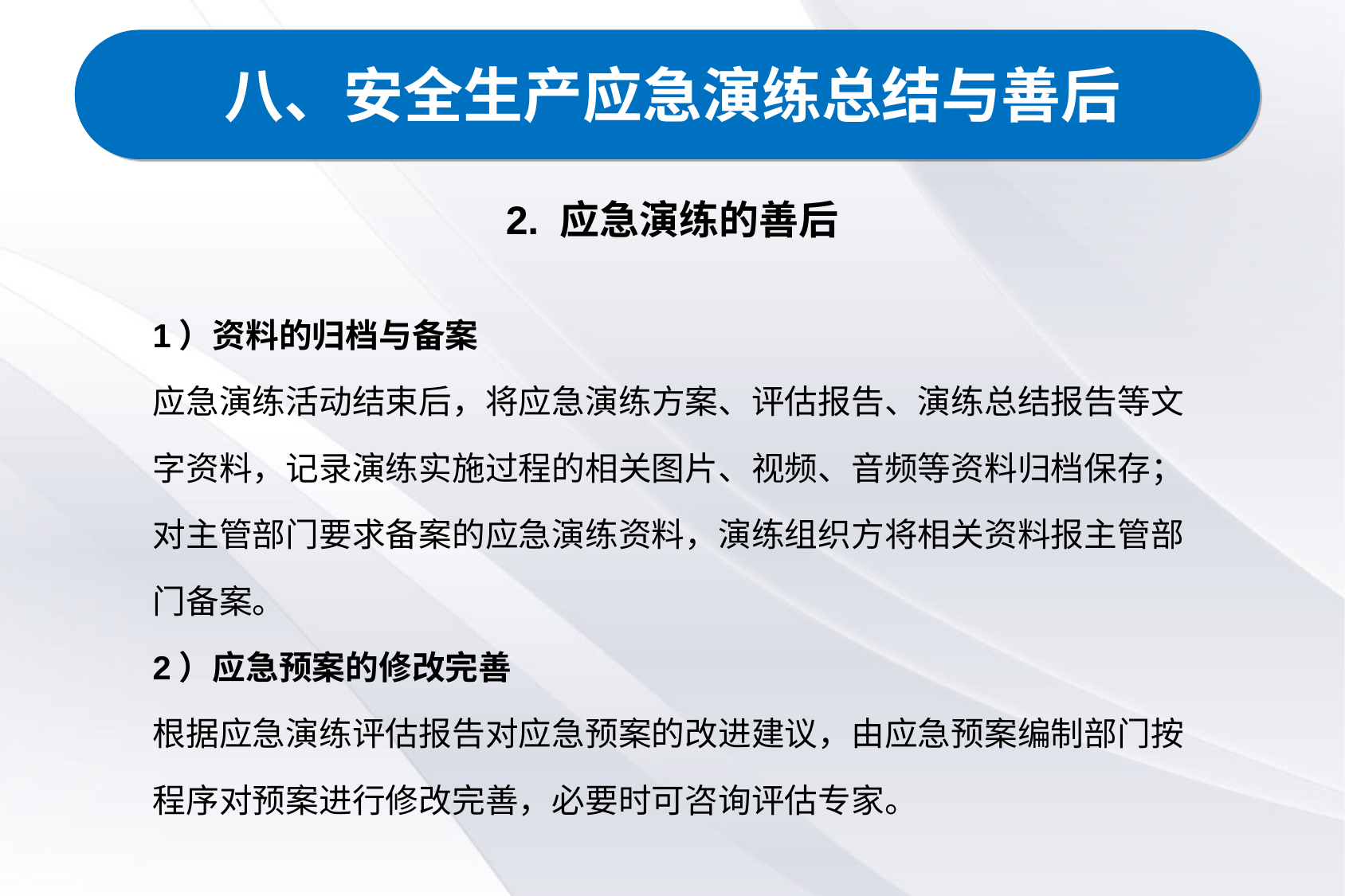

八、安全生产应急演练总结与善后
# 2. 应急演练的善后
1）资料的归档与备案
应急演练活动结束后，将应急演练方案、评估报告、演练总结报告等文
字资料，记录演练实施过程的相关图片、视频、音频等资料归档保存；
对主管部门要求备案的应急演练资料，演练组织方将相关资料报主管部
门备案。
2）应急预案的修改完善
根据应急演练评估报告对应急预案的改进建议，由应急预案编制部门按
程序对预案进行修改完善，必要时可咨询评估专家。